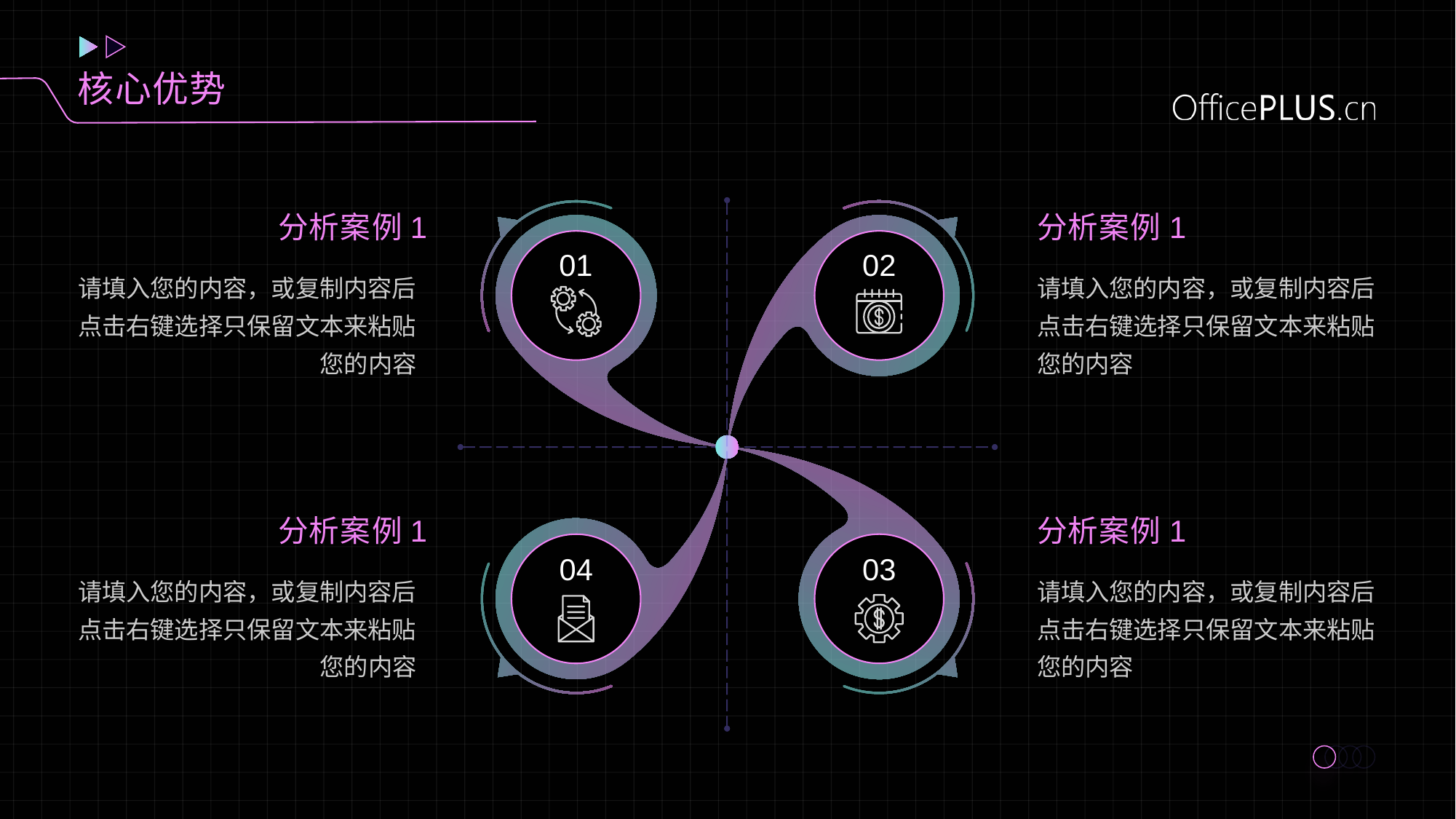

核心优势

分析案例1
请填入您的内容，或复制内容后点击右键选择只保留文本来粘贴您的内容
分析案例1
请填入您的内容，或复制内容后点击右键选择只保留文本来粘贴您的内容
分析案例1
请填入您的内容，或复制内容后点击右键选择只保留文本来粘贴您的内容
分析案例1
请填入您的内容，或复制内容后点击右键选择只保留文本来粘贴您的内容

01
02

04
03